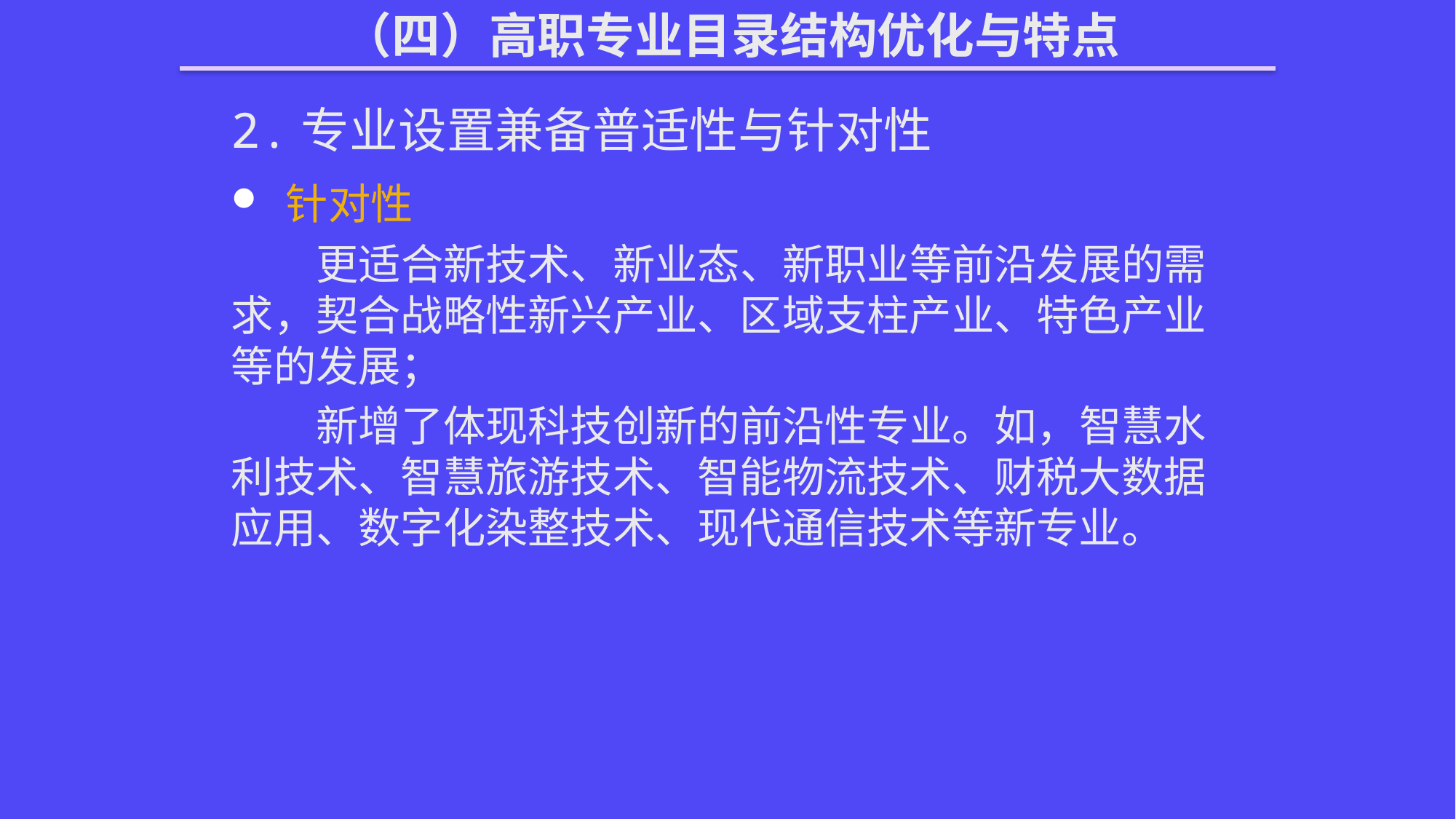

（四）高职专业目录结构优化与特点
2.专业设置兼备普适性与针对性
针对性
更适合新技术、新业态、新职业等前沿发展的需求，契合战略性新兴产业、区域支柱产业、特色产业等的发展；
新增了体现科技创新的前沿性专业。如，智慧水利技术、智慧旅游技术、智能物流技术、财税大数据应用、数字化染整技术、现代通信技术等新专业。